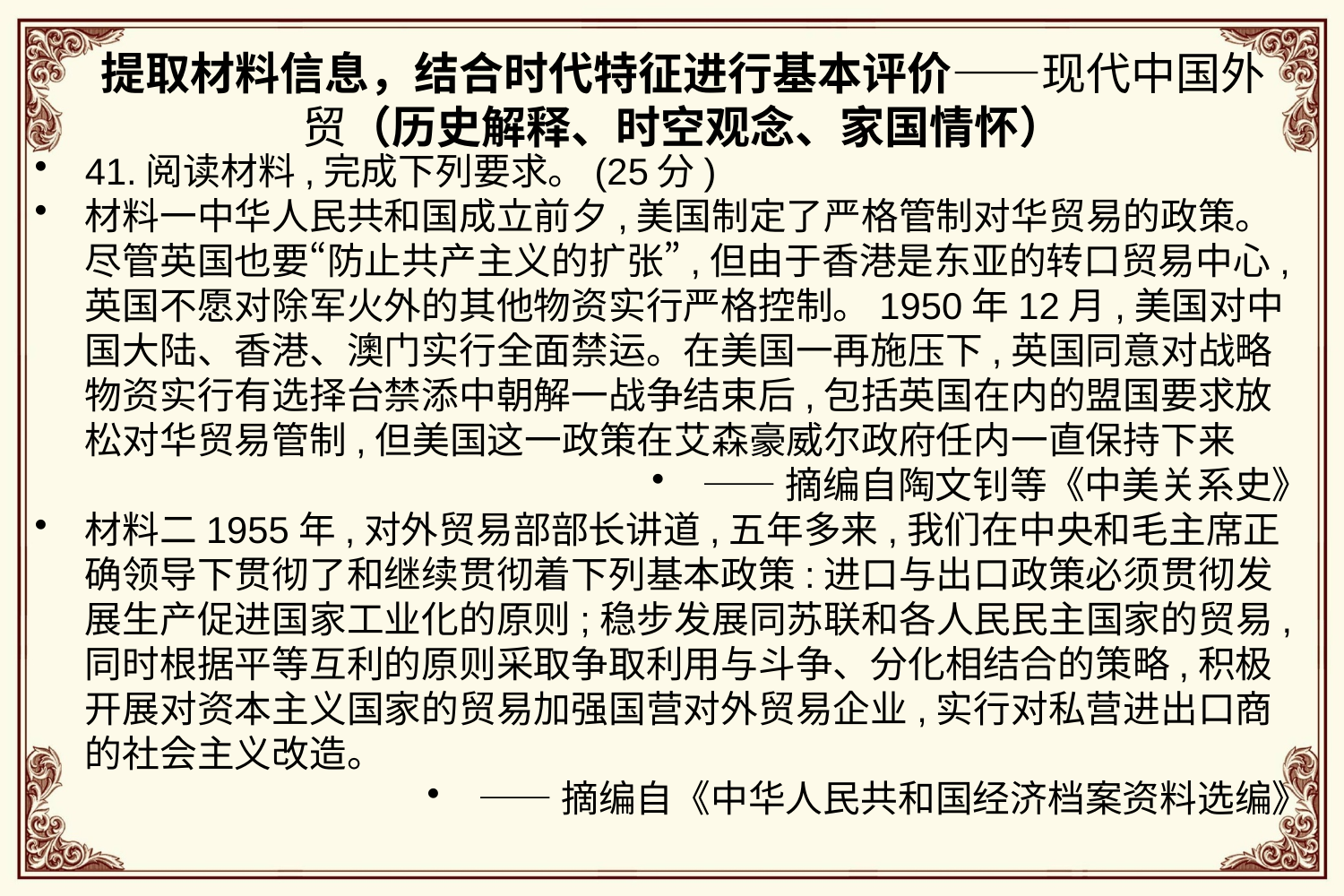

# 提取材料信息，结合时代特征进行基本评价——现代中国外贸（历史解释、时空观念、家国情怀）
41.阅读材料,完成下列要求。(25分)
材料一中华人民共和国成立前夕,美国制定了严格管制对华贸易的政策。尽管英国也要“防止共产主义的扩张”,但由于香港是东亚的转口贸易中心,英国不愿对除军火外的其他物资实行严格控制。1950年12月,美国对中国大陆、香港、澳门实行全面禁运。在美国一再施压下,英国同意对战略物资实行有选择台禁添中朝解一战争结束后,包括英国在内的盟国要求放松对华贸易管制,但美国这一政策在艾森豪威尔政府任内一直保持下来
——摘编自陶文钊等《中美关系史》
材料二1955年,对外贸易部部长讲道,五年多来,我们在中央和毛主席正确领导下贯彻了和继续贯彻着下列基本政策:进口与出口政策必须贯彻发展生产促进国家工业化的原则;稳步发展同苏联和各人民民主国家的贸易,同时根据平等互利的原则采取争取利用与斗争、分化相结合的策略,积极开展对资本主义国家的贸易加强国营对外贸易企业,实行对私营进出口商的社会主义改造。
——摘编自《中华人民共和国经济档案资料选编》